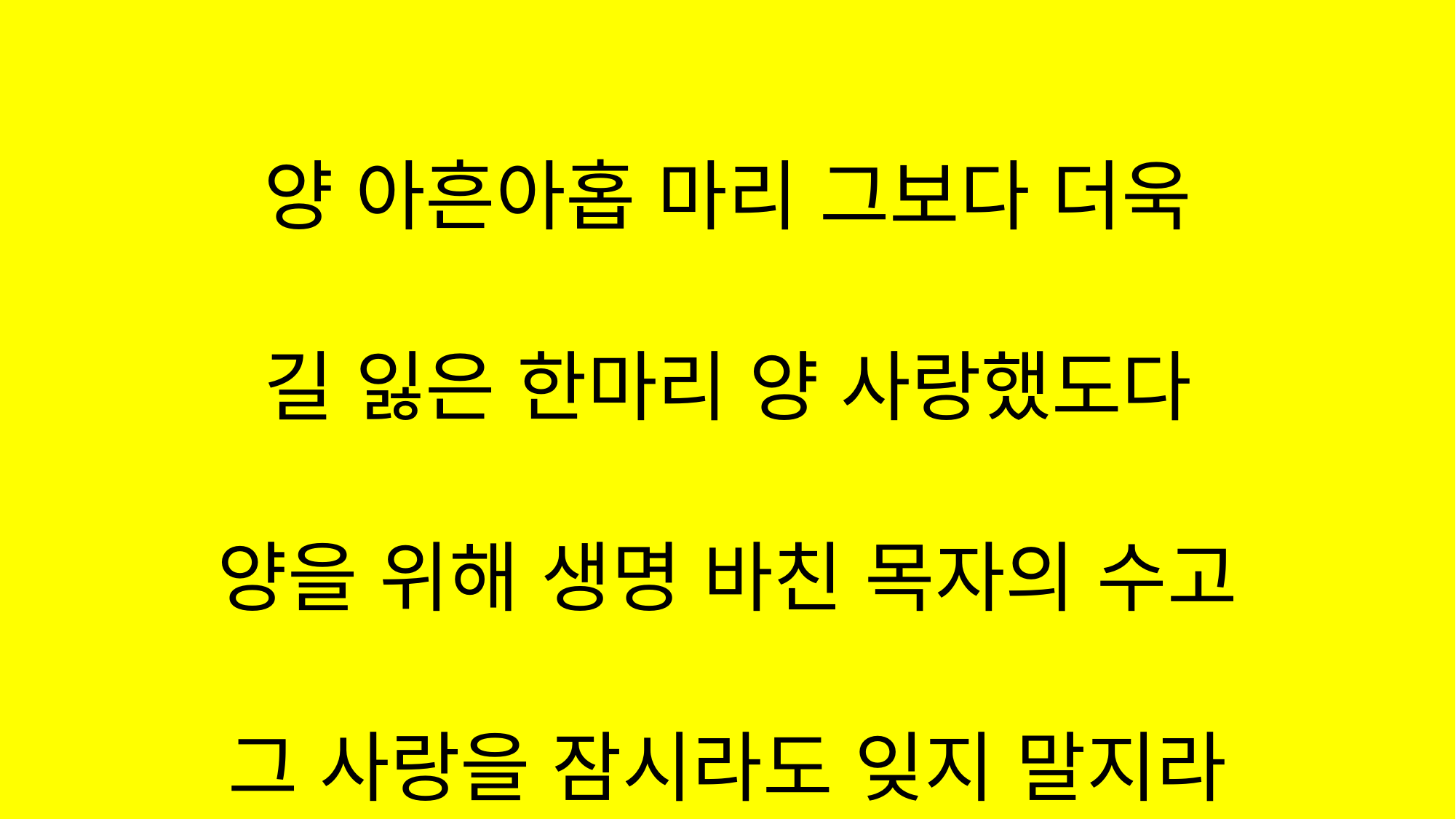

#
양 아흔아홉 마리 그보다 더욱

길 잃은 한마리 양 사랑했도다

양을 위해 생명 바친 목자의 수고

그 사랑을 잠시라도 잊지 말지라